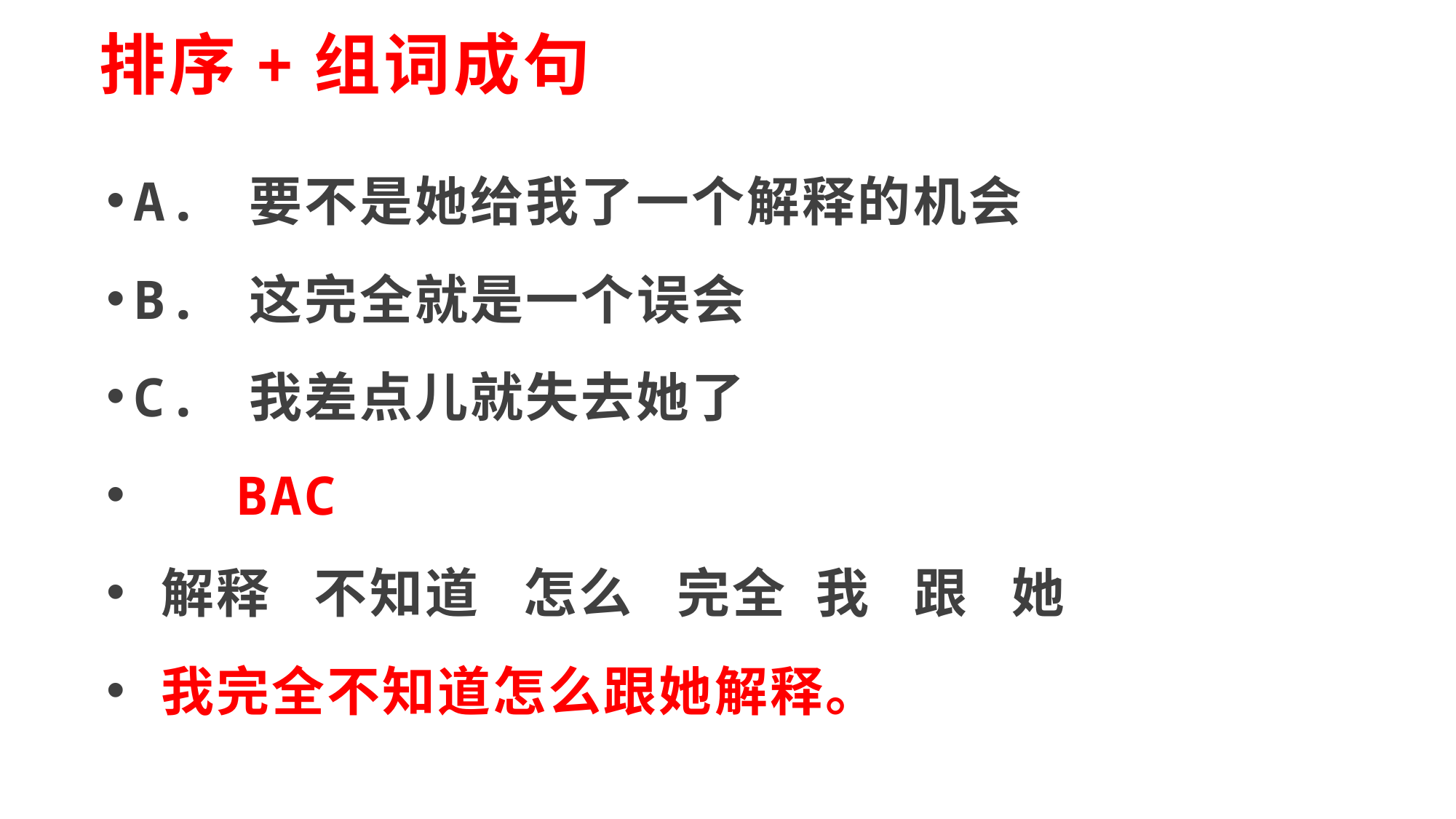

# 排序+组词成句
A. 要不是她给我了一个解释的机会
B. 这完全就是一个误会
C. 我差点儿就失去她了
   BAC
 解释   不知道   怎么   完全  我   跟   她
 我完全不知道怎么跟她解释。